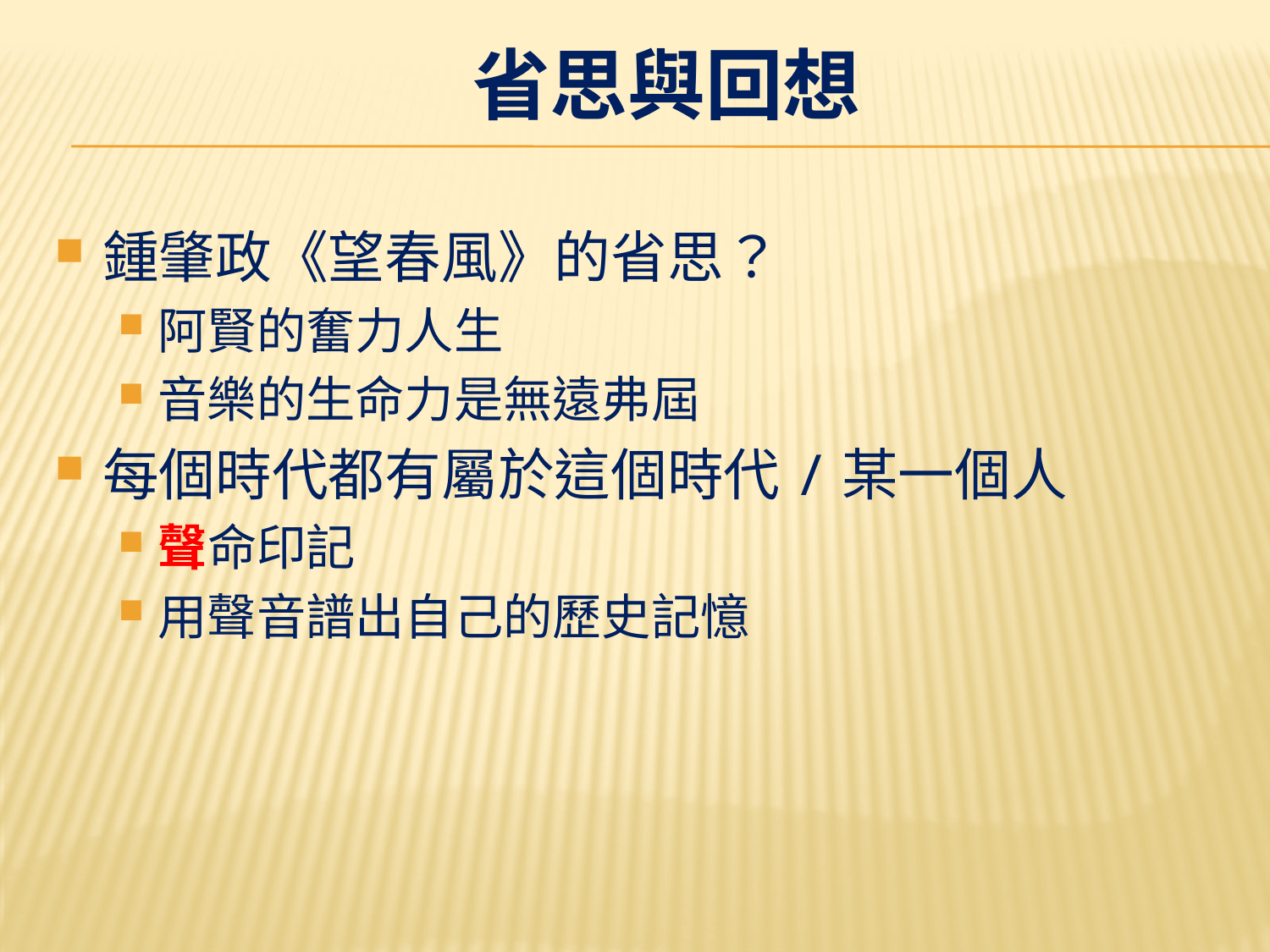

# 省思與回想
鍾肇政《望春風》的省思？
阿賢的奮力人生
音樂的生命力是無遠弗屆
每個時代都有屬於這個時代/某一個人
聲命印記
用聲音譜出自己的歷史記憶